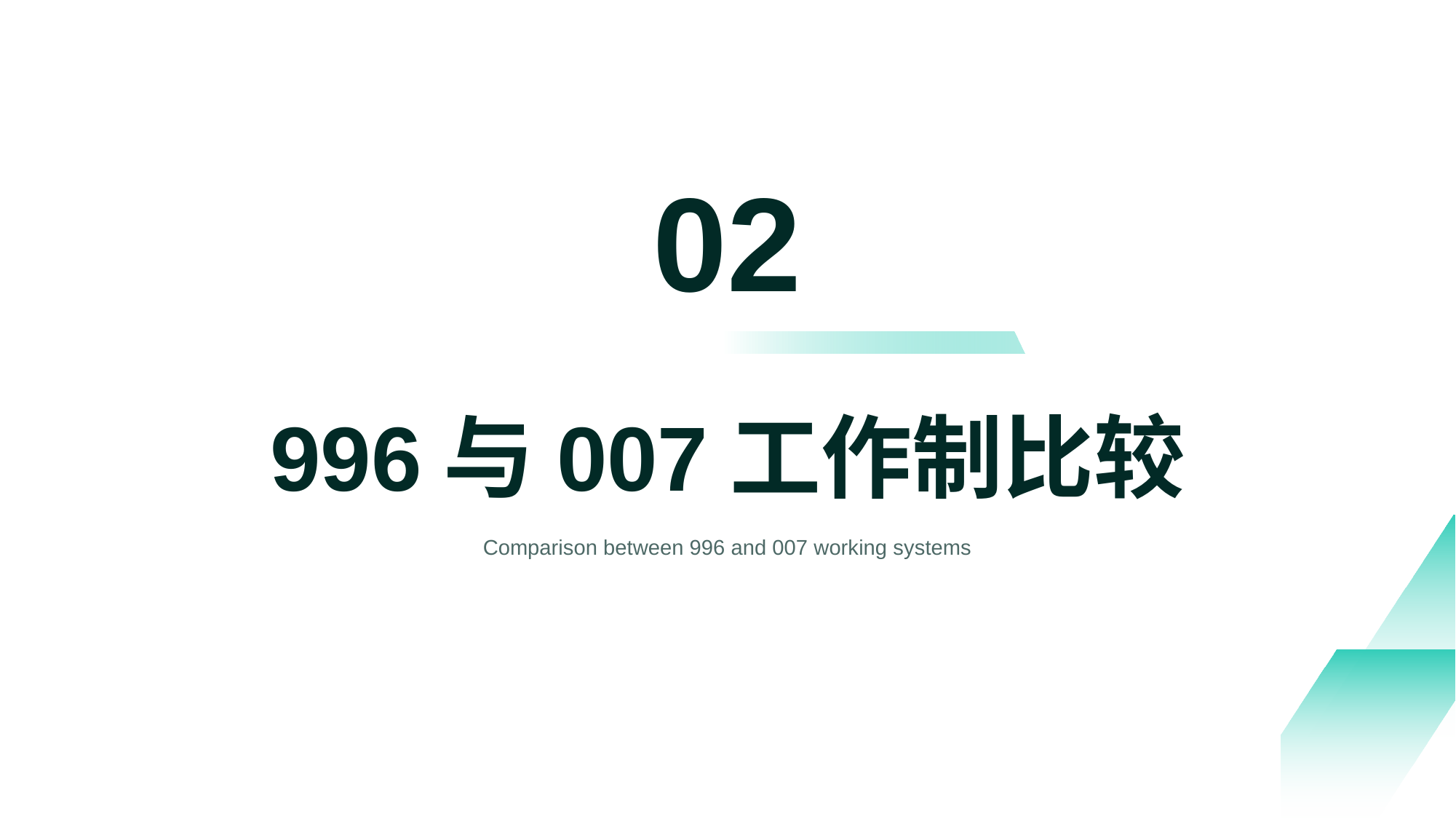

02

996与007工作制比较

Comparison between 996 and 007 working systems